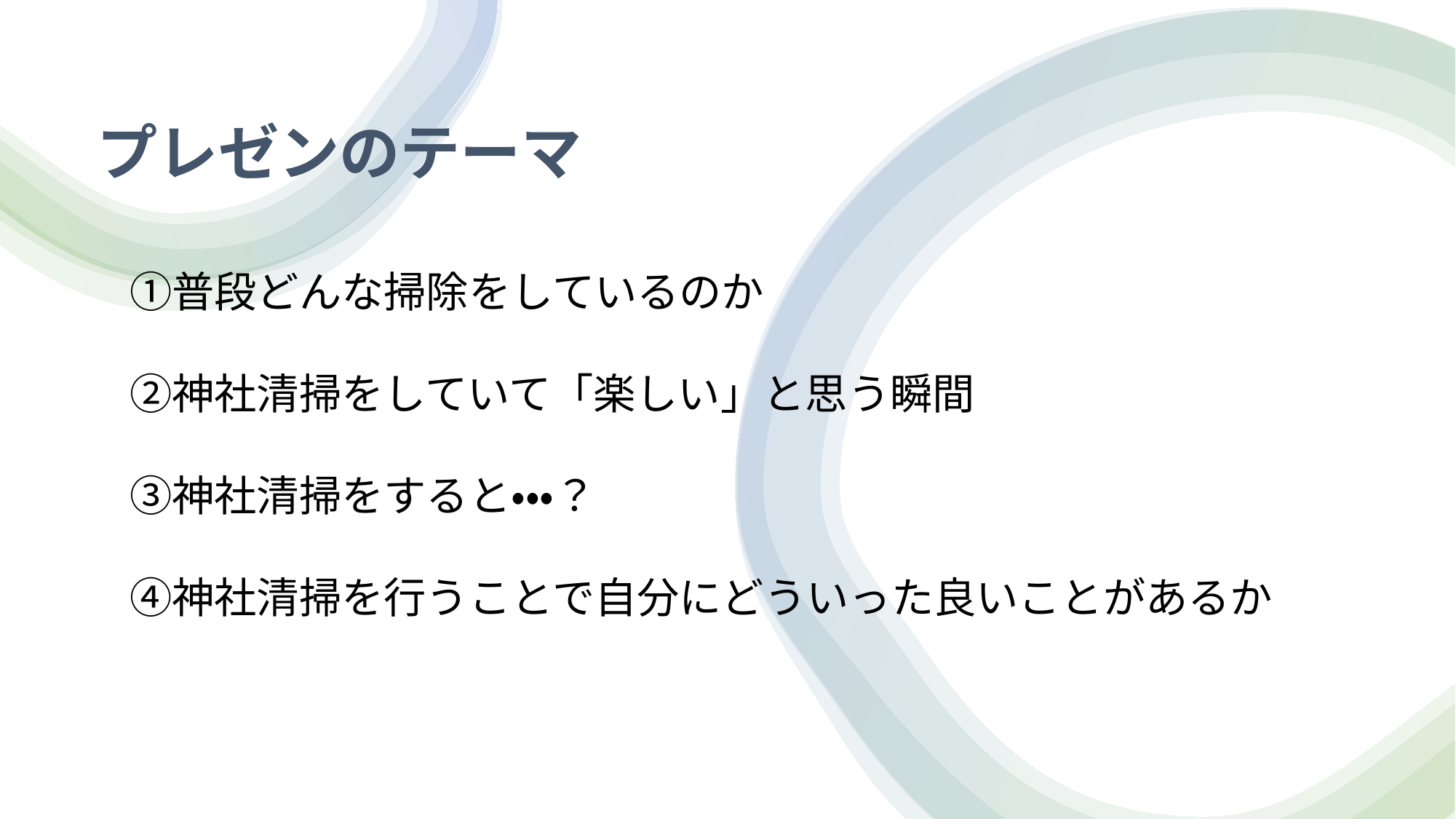

# プレゼンのテーマ
普段どんな掃除をしているのか

神社清掃をしていて「楽しい」と思う瞬間

神社清掃をすると・・・？

神社清掃を行うことで自分にどういった良いことがあるか